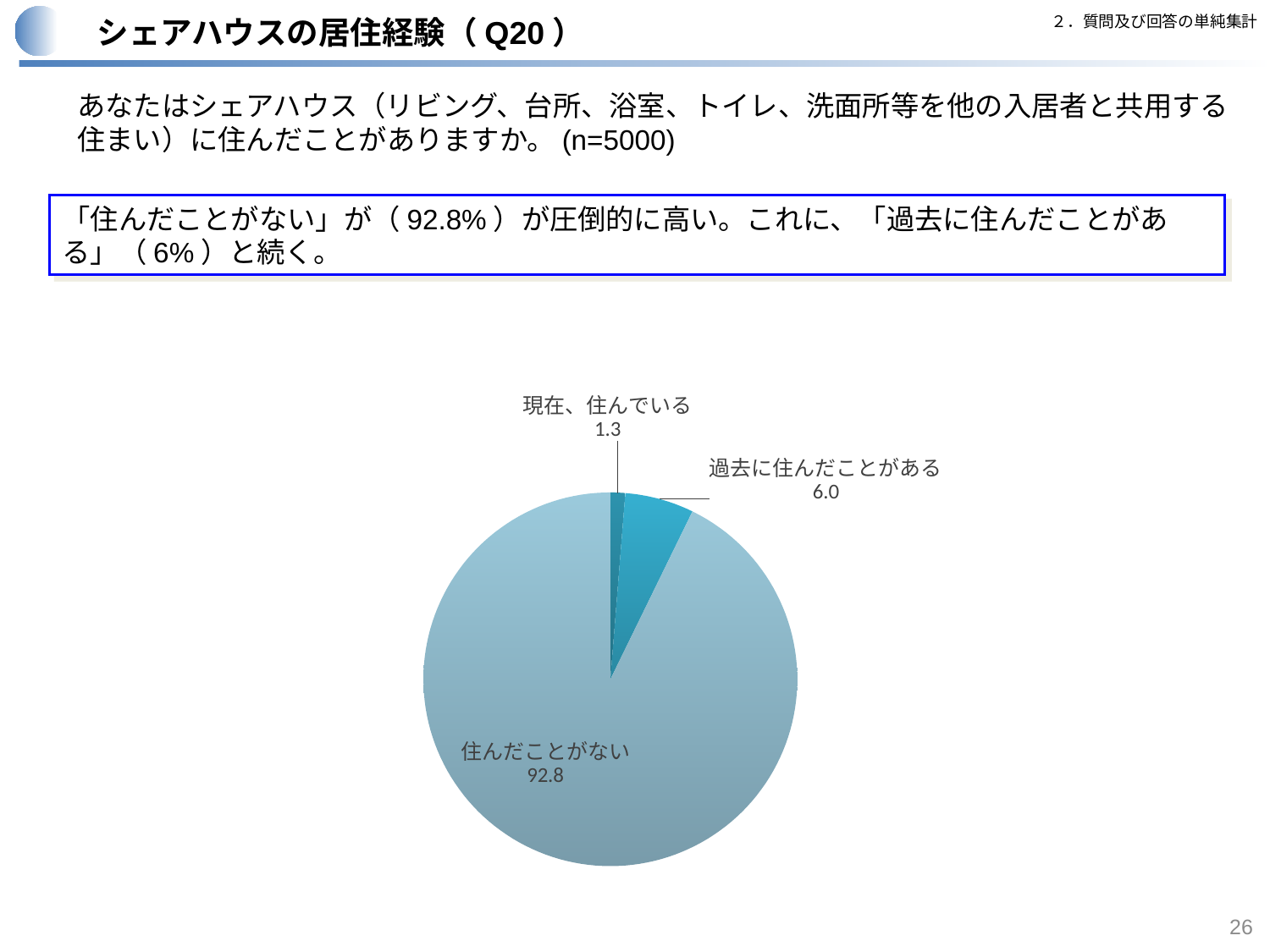

２．質問及び回答の単純集計

シェアハウスの居住経験（Q20）

あなたはシェアハウス（リビング、台所、浴室、トイレ、洗面所等を他の入居者と共用する住まい）に住んだことがありますか。(n=5000)
「住んだことがない」が（92.8%）が圧倒的に高い。これに、「過去に住んだことがある」（6%）と続く。

### Chart

| Category |  |
|---|---|
| 現在、住んでいる | 1.28 |
| 過去に住んだことがある | 5.96 |
| 住んだことがない | 92.76 |
26